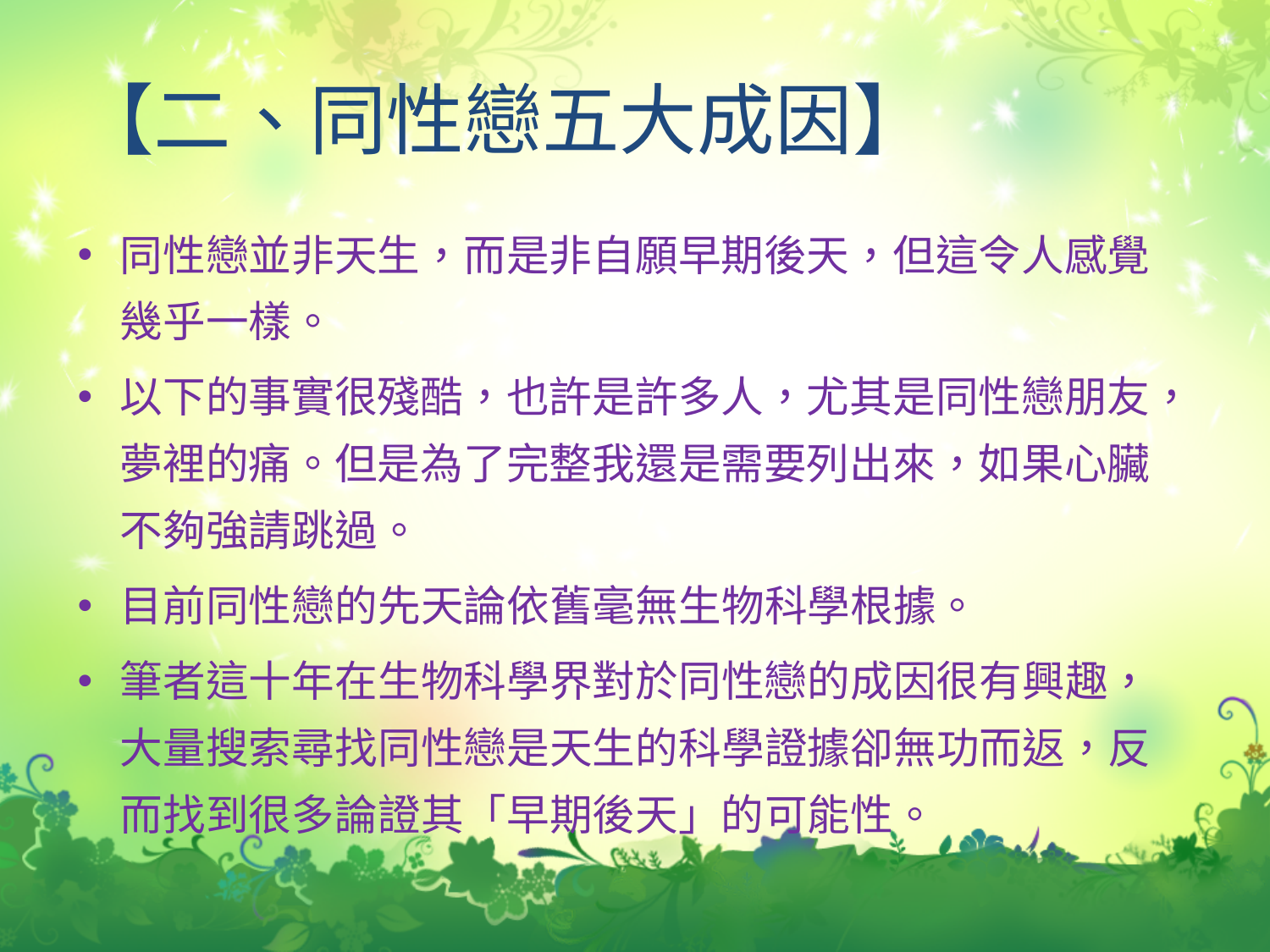

# 【二、同性戀五大成因】
同性戀並非天生，而是非自願早期後天，但這令人感覺幾乎一樣。
以下的事實很殘酷，也許是許多人，尤其是同性戀朋友，夢裡的痛。但是為了完整我還是需要列出來，如果心臟不夠強請跳過。
目前同性戀的先天論依舊毫無生物科學根據。
筆者這十年在生物科學界對於同性戀的成因很有興趣，大量搜索尋找同性戀是天生的科學證據卻無功而返，反而找到很多論證其「早期後天」的可能性。